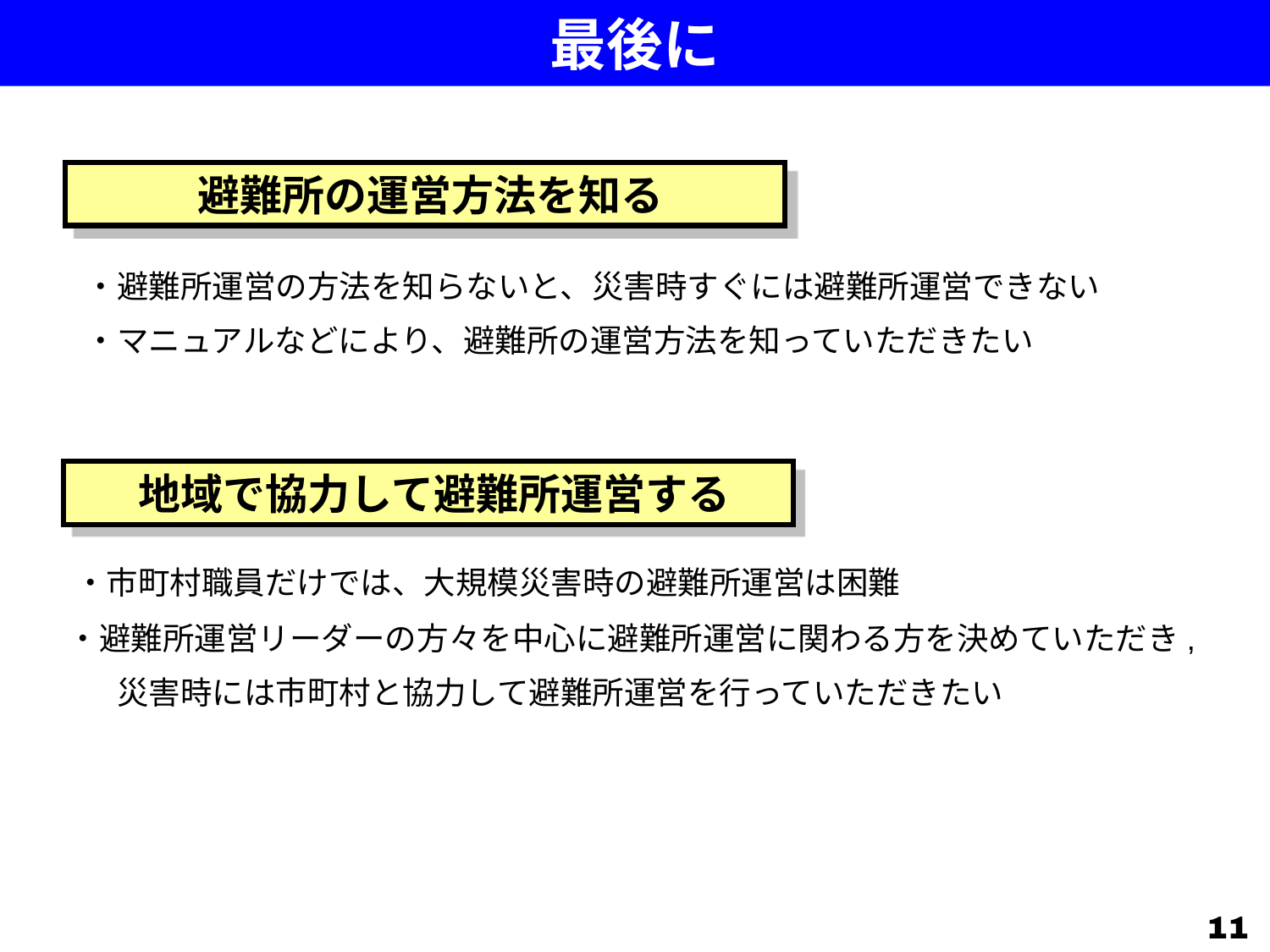

最後に
避難所の運営方法を知る
　　　・避難所運営の方法を知らないと、災害時すぐには避難所運営できない
　　　・マニュアルなどにより、避難所の運営方法を知っていただきたい
地域で協力して避難所運営する
　　・市町村職員だけでは、大規模災害時の避難所運営は困難
　　  ・避難所運営リーダーの方々を中心に避難所運営に関わる方を決めていただき,
　　　　災害時には市町村と協力して避難所運営を行っていただきたい
11